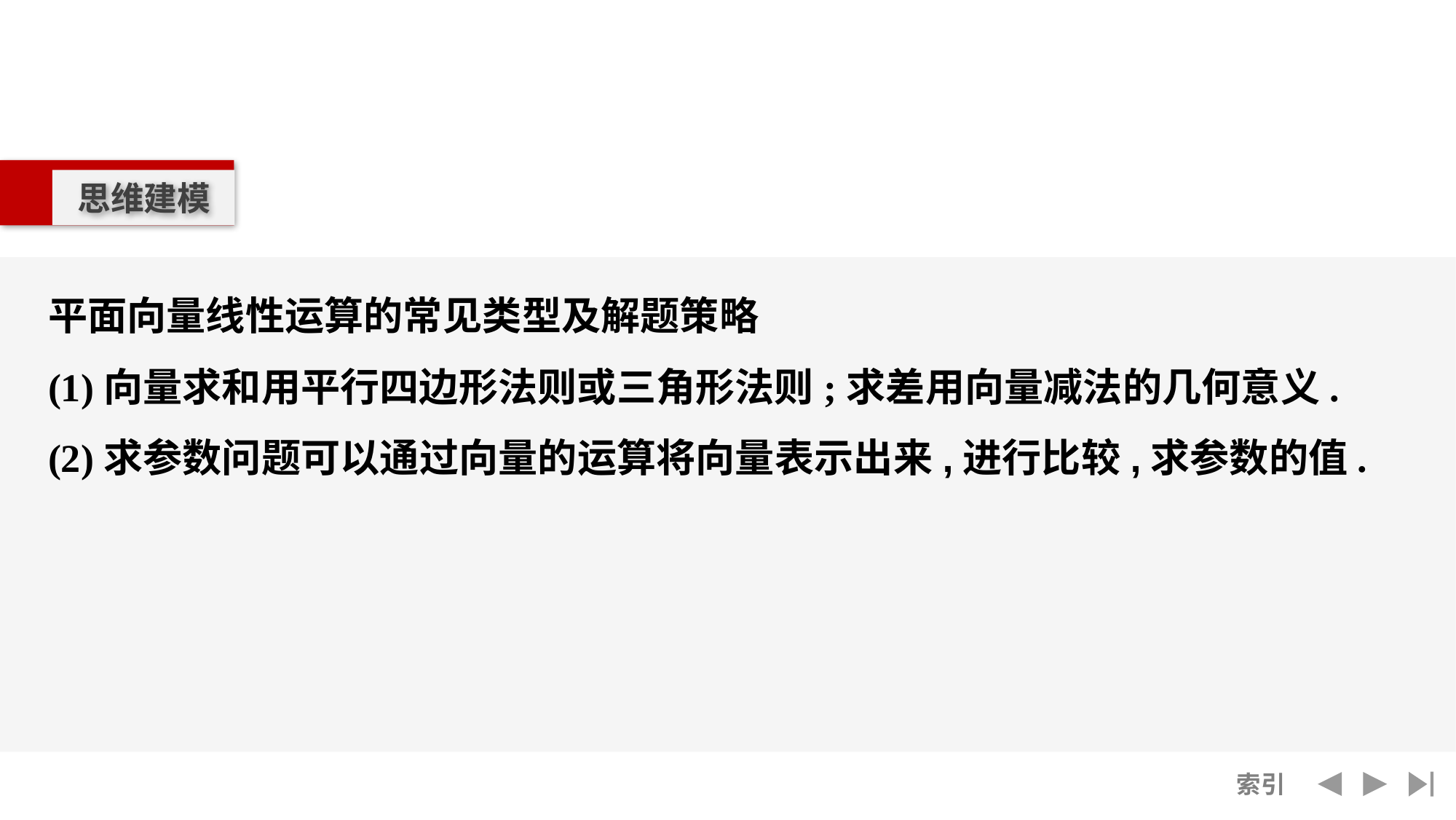

思维建模

平面向量线性运算的常见类型及解题策略
(1)向量求和用平行四边形法则或三角形法则;求差用向量减法的几何意义.
(2)求参数问题可以通过向量的运算将向量表示出来,进行比较,求参数的值.